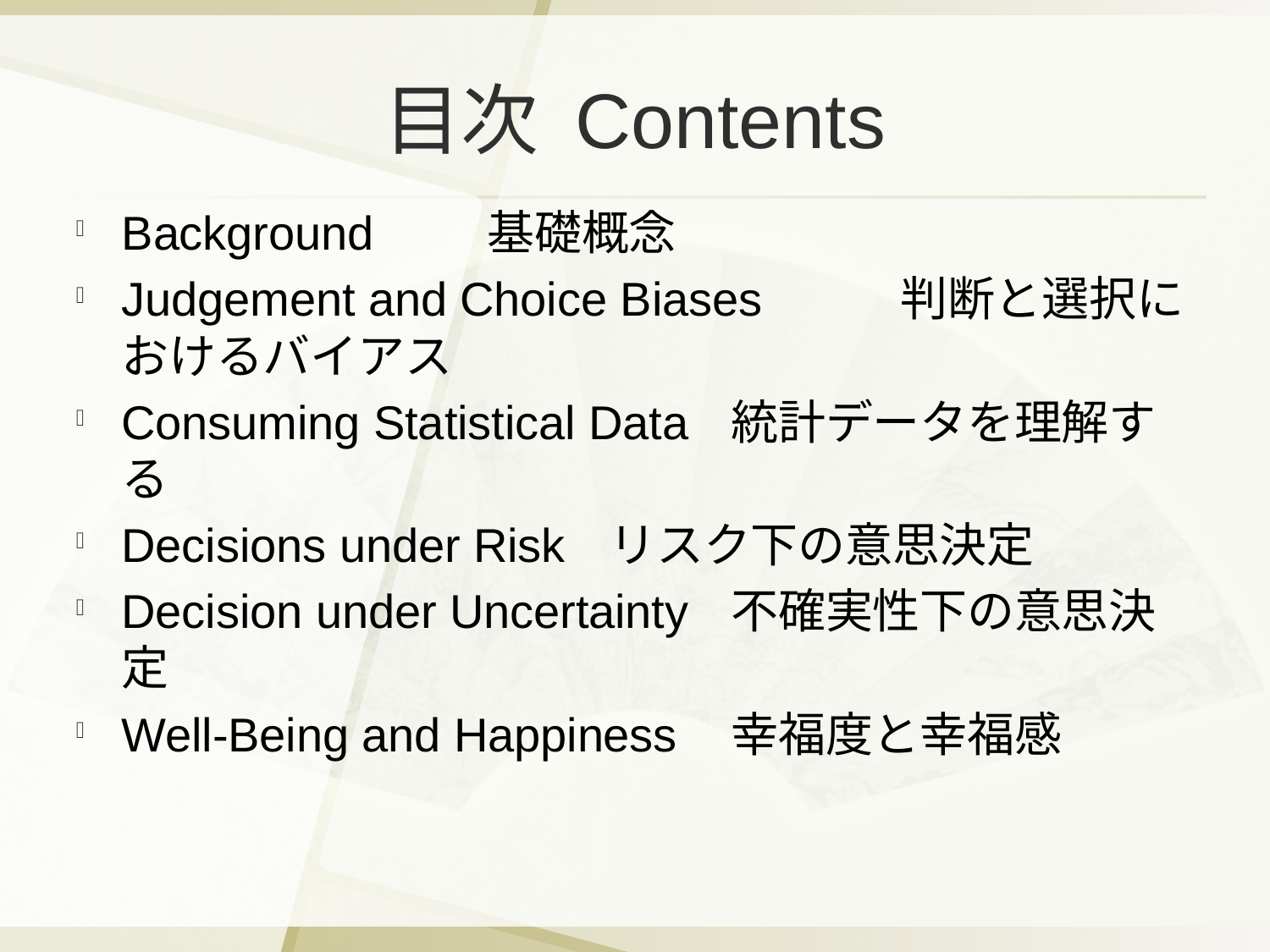

# 目次 Contents
Background 				基礎概念
Judgement and Choice Biases 						　判断と選択におけるバイアス
Consuming Statistical Data 								統計データを理解する
Decisions under Risk									リスク下の意思決定
Decision under Uncertainty 								不確実性下の意思決定
Well-Being and Happiness 									幸福度と幸福感